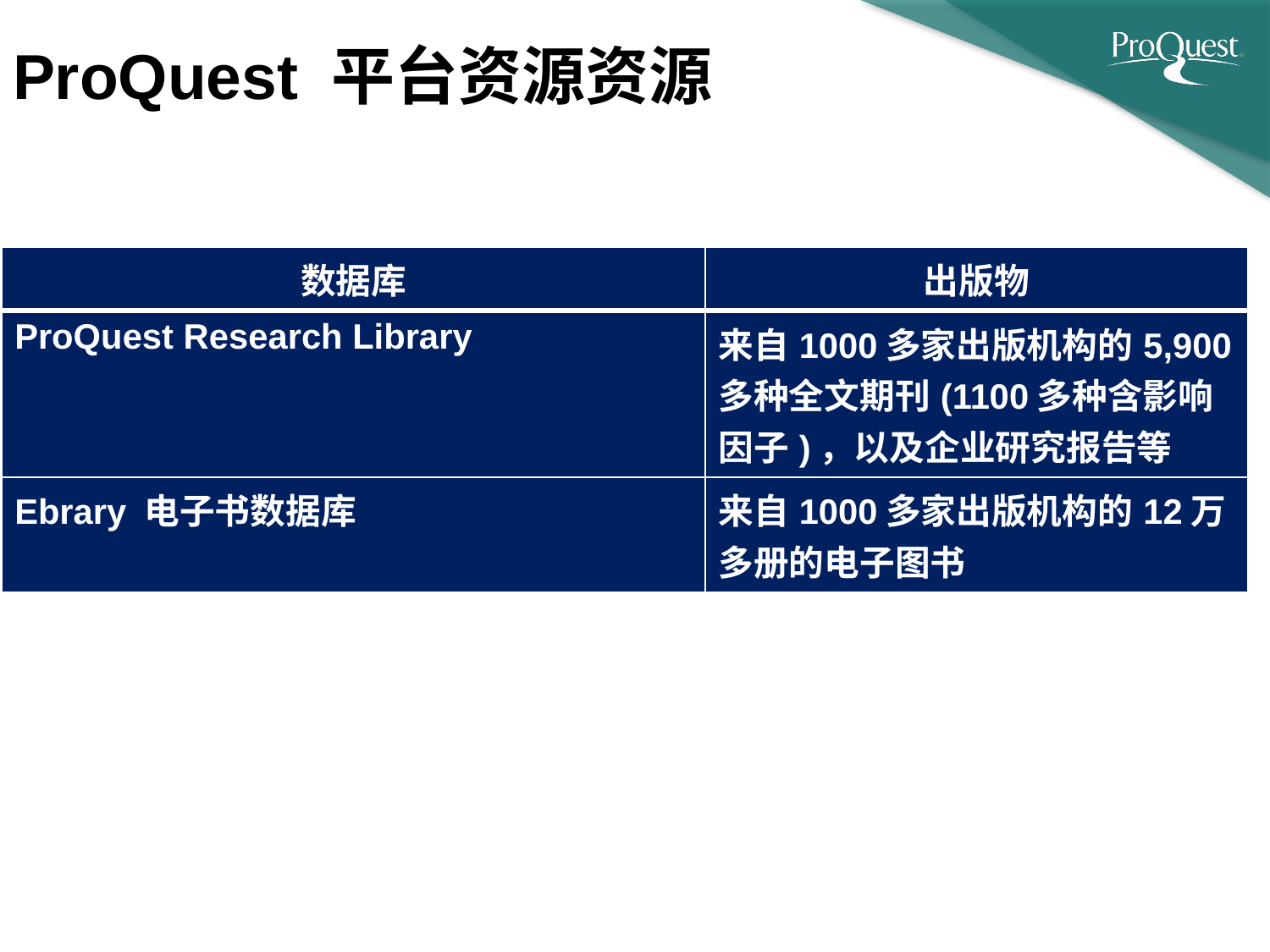

# ProQuest 平台资源资源
| 数据库 | 出版物 |
| --- | --- |
| ProQuest Research Library‎ | 来自1000多家出版机构的5,900多种全文期刊(1100多种含影响因子)，以及企业研究报告等 |
| Ebrary 电子书数据库 | 来自1000多家出版机构的12万多册的电子图书 |